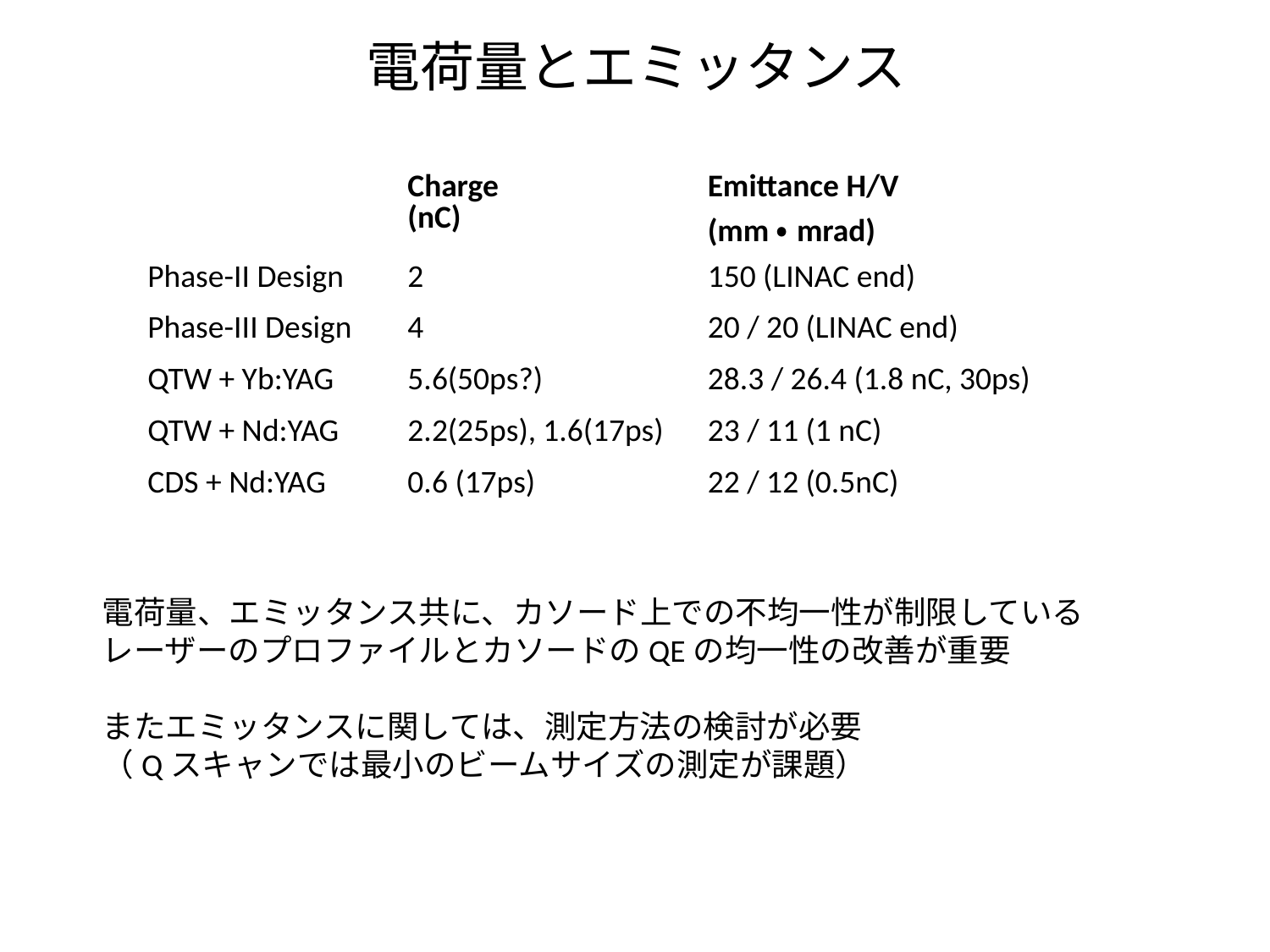

# 電荷量とエミッタンス
|  | Charge (nC) | Emittance H/V (mm・mrad) |
| --- | --- | --- |
| Phase-II Design | 2 | 150 (LINAC end) |
| Phase-III Design | 4 | 20 / 20 (LINAC end) |
| QTW + Yb:YAG | 5.6(50ps?) | 28.3 / 26.4 (1.8 nC, 30ps) |
| QTW + Nd:YAG | 2.2(25ps), 1.6(17ps) | 23 / 11 (1 nC) |
| CDS + Nd:YAG | 0.6 (17ps) | 22 / 12 (0.5nC) |
電荷量、エミッタンス共に、カソード上での不均一性が制限している
レーザーのプロファイルとカソードのQEの均一性の改善が重要

またエミッタンスに関しては、測定方法の検討が必要
（Qスキャンでは最小のビームサイズの測定が課題）